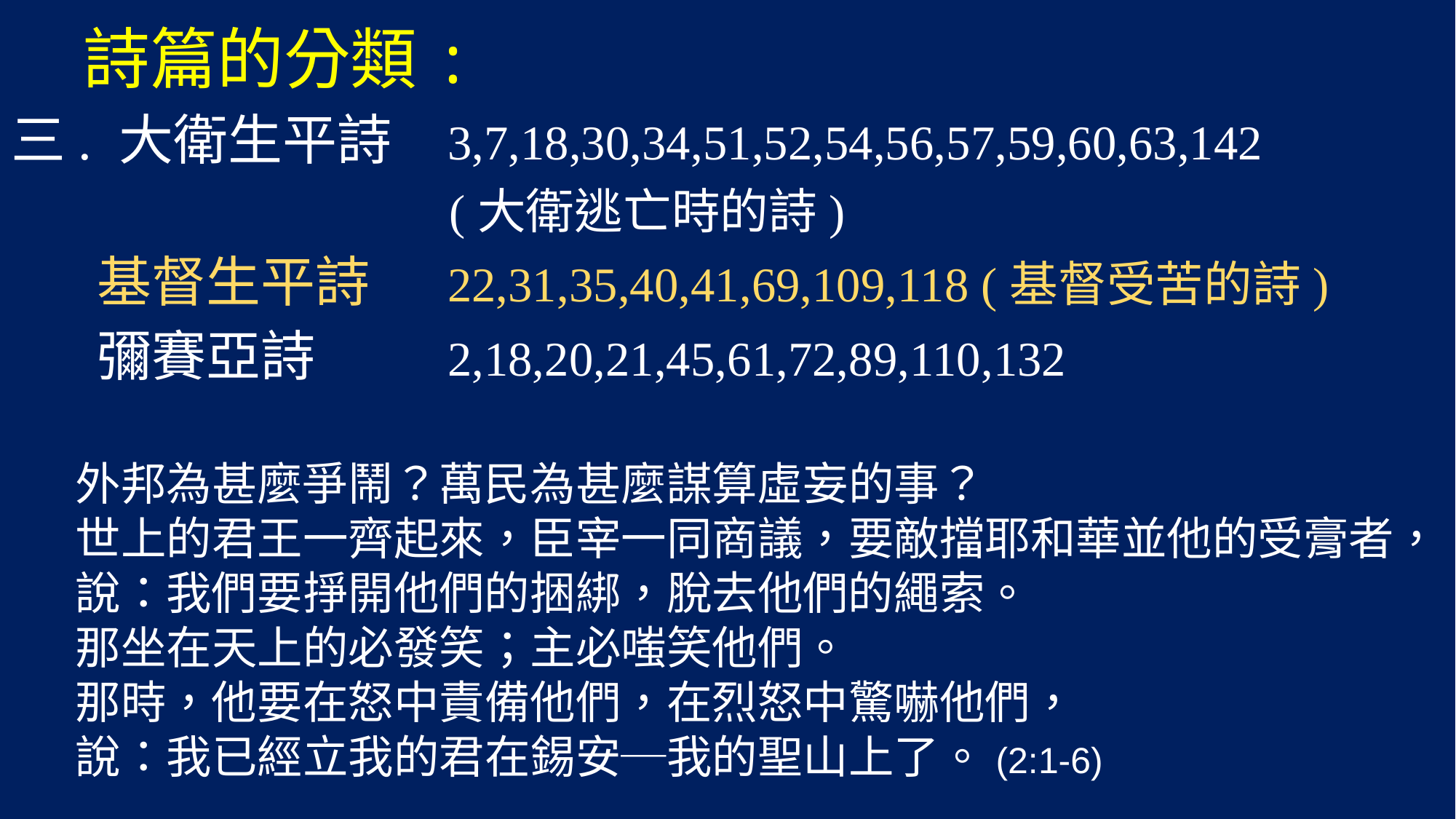

詩篇的分類:
三. 大衛生平詩	3,7,18,30,34,51,52,54,56,57,59,60,63,142
                                    (大衛逃亡時的詩)
      基督生平詩	22,31,35,40,41,69,109,118 (基督受苦的詩)
      彌賽亞詩		2,18,20,21,45,61,72,89,110,132

外邦為甚麼爭鬧？萬民為甚麼謀算虛妄的事？
世上的君王一齊起來，臣宰一同商議，要敵擋耶和華並他的受膏者，
說：我們要掙開他們的捆綁，脫去他們的繩索。
那坐在天上的必發笑；主必嗤笑他們。
那時，他要在怒中責備他們，在烈怒中驚嚇他們，
說：我已經立我的君在錫安─我的聖山上了。(2:1-6)